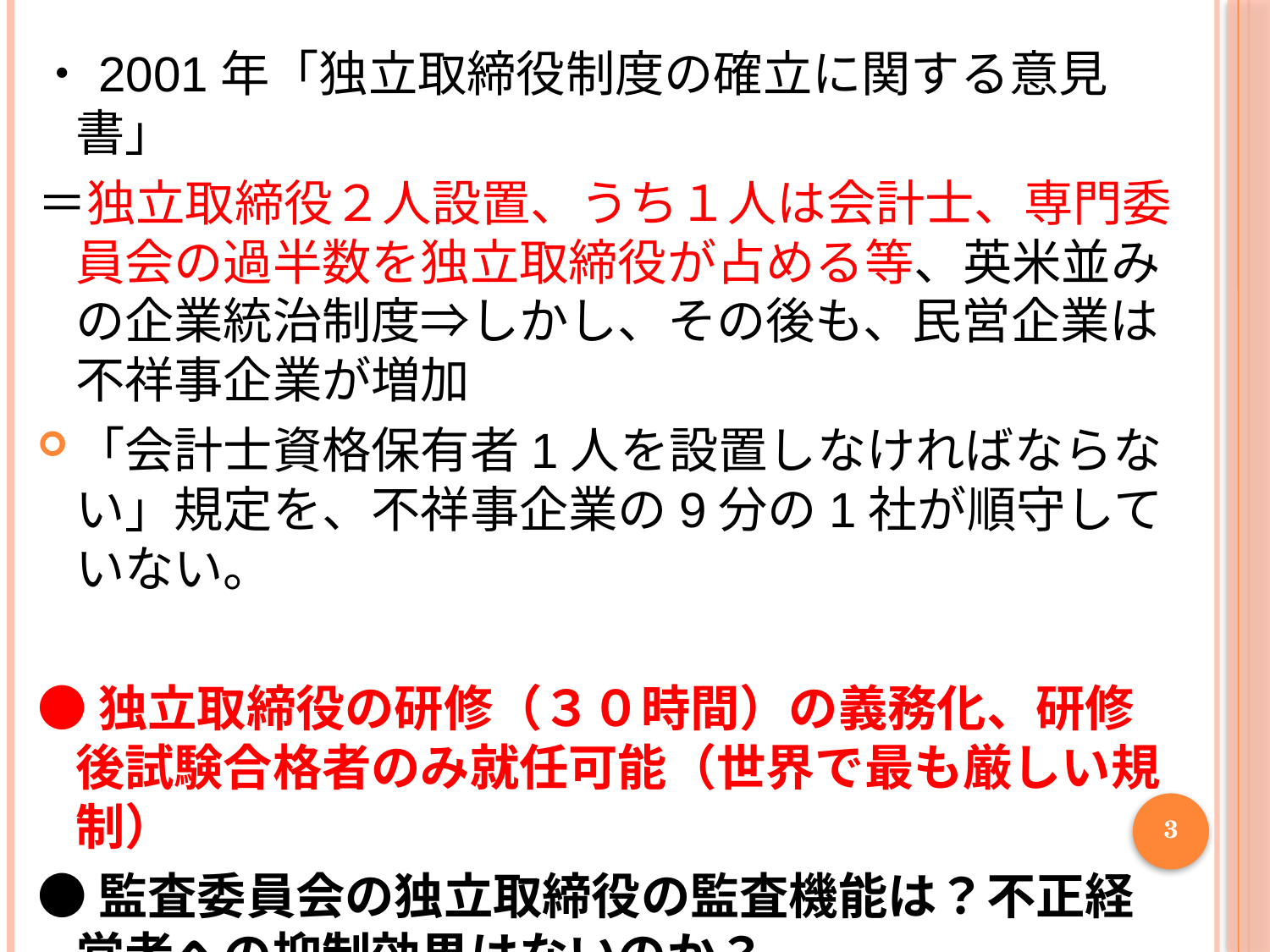

・2001年「独立取締役制度の確立に関する意見書」
＝独立取締役２人設置、うち１人は会計士、専門委員会の過半数を独立取締役が占める等、英米並みの企業統治制度⇒しかし、その後も、民営企業は不祥事企業が増加
「会計士資格保有者1人を設置しなければならない」規定を、不祥事企業の9分の1社が順守していない。

●独立取締役の研修（３０時間）の義務化、研修後試験合格者のみ就任可能（世界で最も厳しい規制）
●監査委員会の独立取締役の監査機能は？不正経営者への抑制効果はないのか？
●中国における法律の規制は、全く無意味なのか？

3